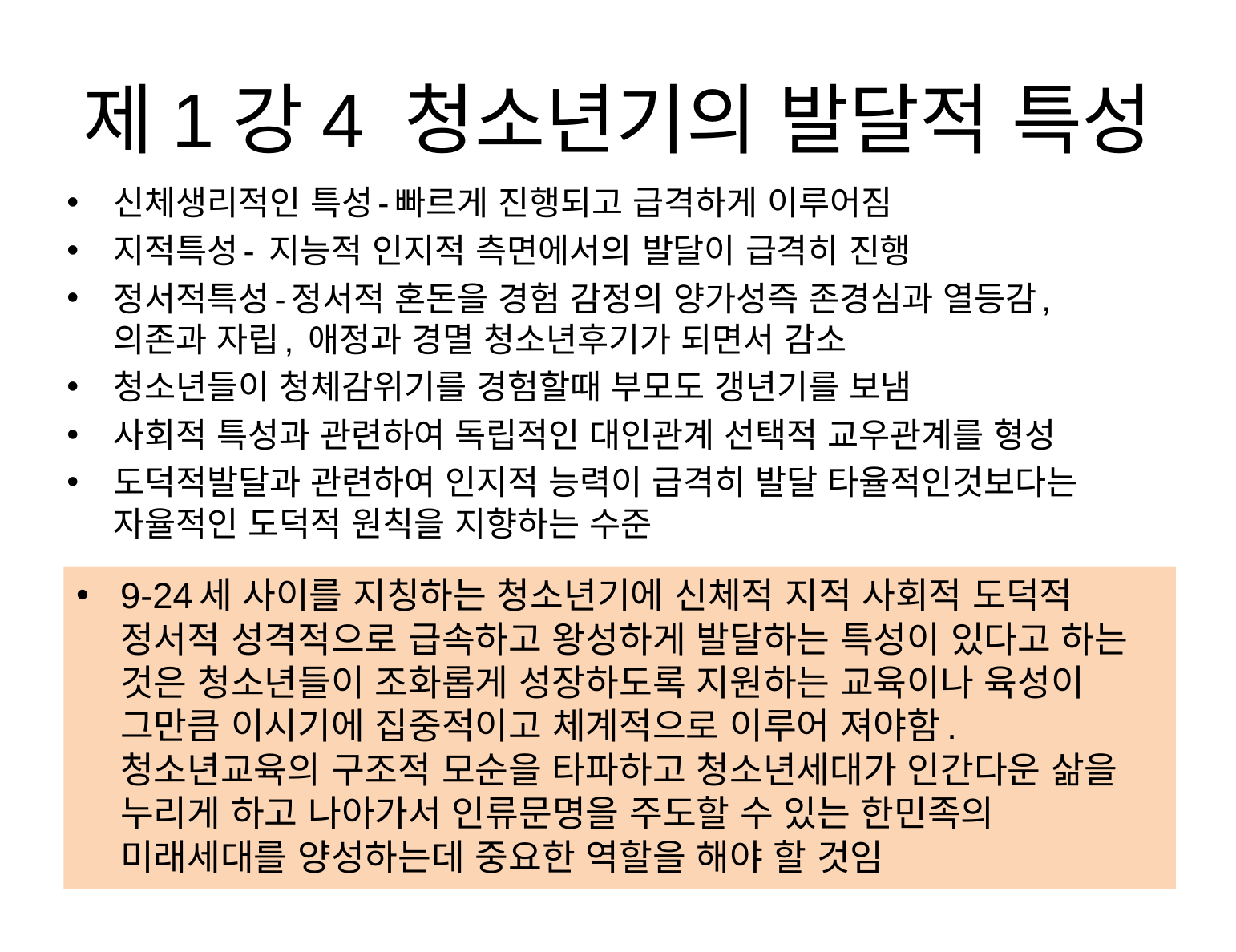

# 제1강4 청소년기의 발달적 특성
신체생리적인 특성-빠르게 진행되고 급격하게 이루어짐
지적특성- 지능적 인지적 측면에서의 발달이 급격히 진행
정서적특성-정서적 혼돈을 경험 감정의 양가성즉 존경심과 열등감, 의존과 자립, 애정과 경멸 청소년후기가 되면서 감소
청소년들이 청체감위기를 경험할때 부모도 갱년기를 보냄
사회적 특성과 관련하여 독립적인 대인관계 선택적 교우관계를 형성
도덕적발달과 관련하여 인지적 능력이 급격히 발달 타율적인것보다는 자율적인 도덕적 원칙을 지향하는 수준
9-24세 사이를 지칭하는 청소년기에 신체적 지적 사회적 도덕적 정서적 성격적으로 급속하고 왕성하게 발달하는 특성이 있다고 하는 것은 청소년들이 조화롭게 성장하도록 지원하는 교육이나 육성이 그만큼 이시기에 집중적이고 체계적으로 이루어 져야함.       청소년교육의 구조적 모순을 타파하고 청소년세대가 인간다운 삶을 누리게 하고 나아가서 인류문명을 주도할 수 있는 한민족의 미래세대를 양성하는데 중요한 역할을 해야 할 것임